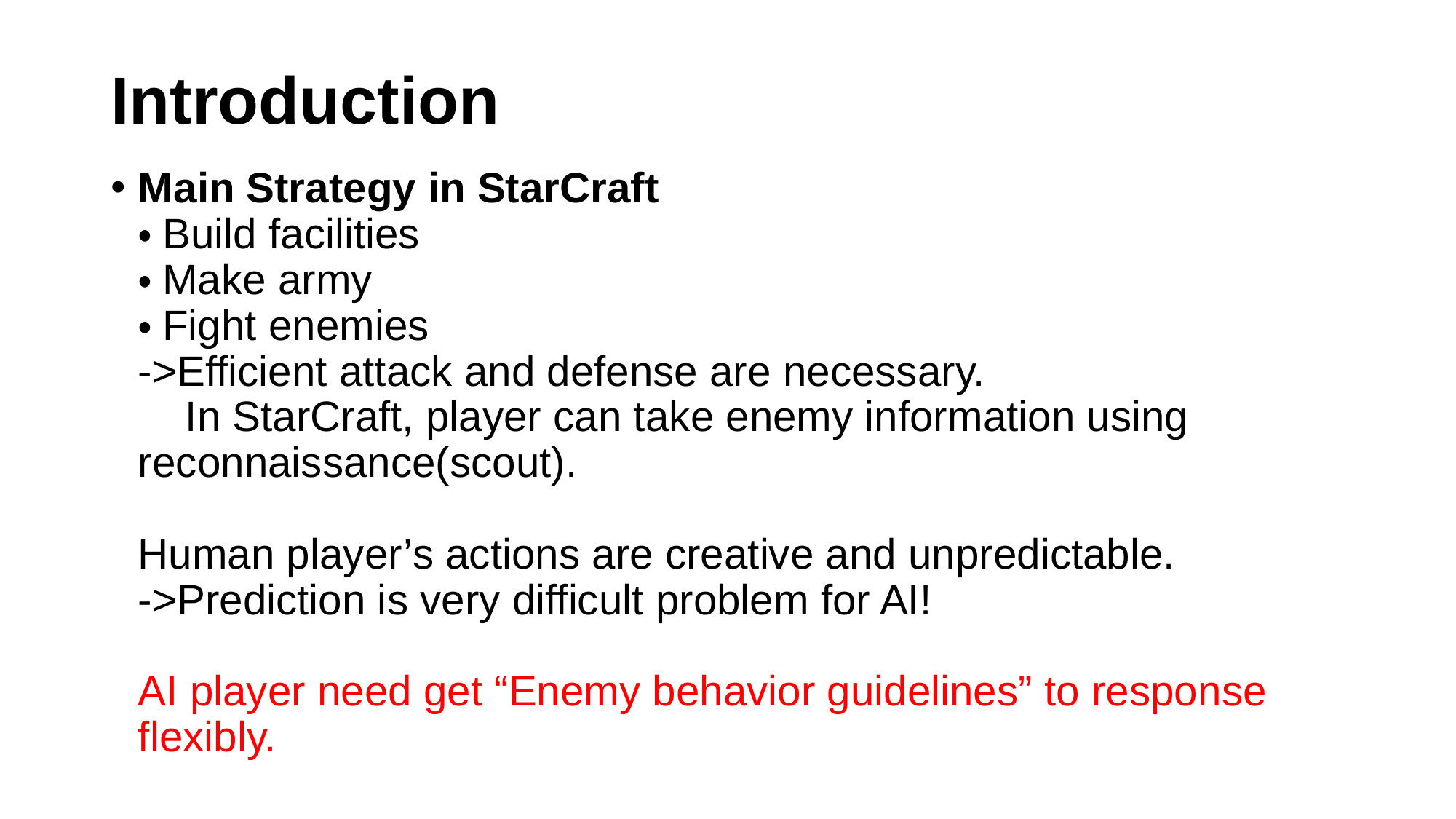

# Introduction
Main Strategy in StarCraft
・Build facilities
・Make army
・Fight enemies
->Efficient attack and defense are necessary.
    In StarCraft, player can take enemy information using reconnaissance(scout).
Human player’s actions are creative and unpredictable.
->Prediction is very difficult problem for AI!
AI player need get “Enemy behavior guidelines” to response flexibly.